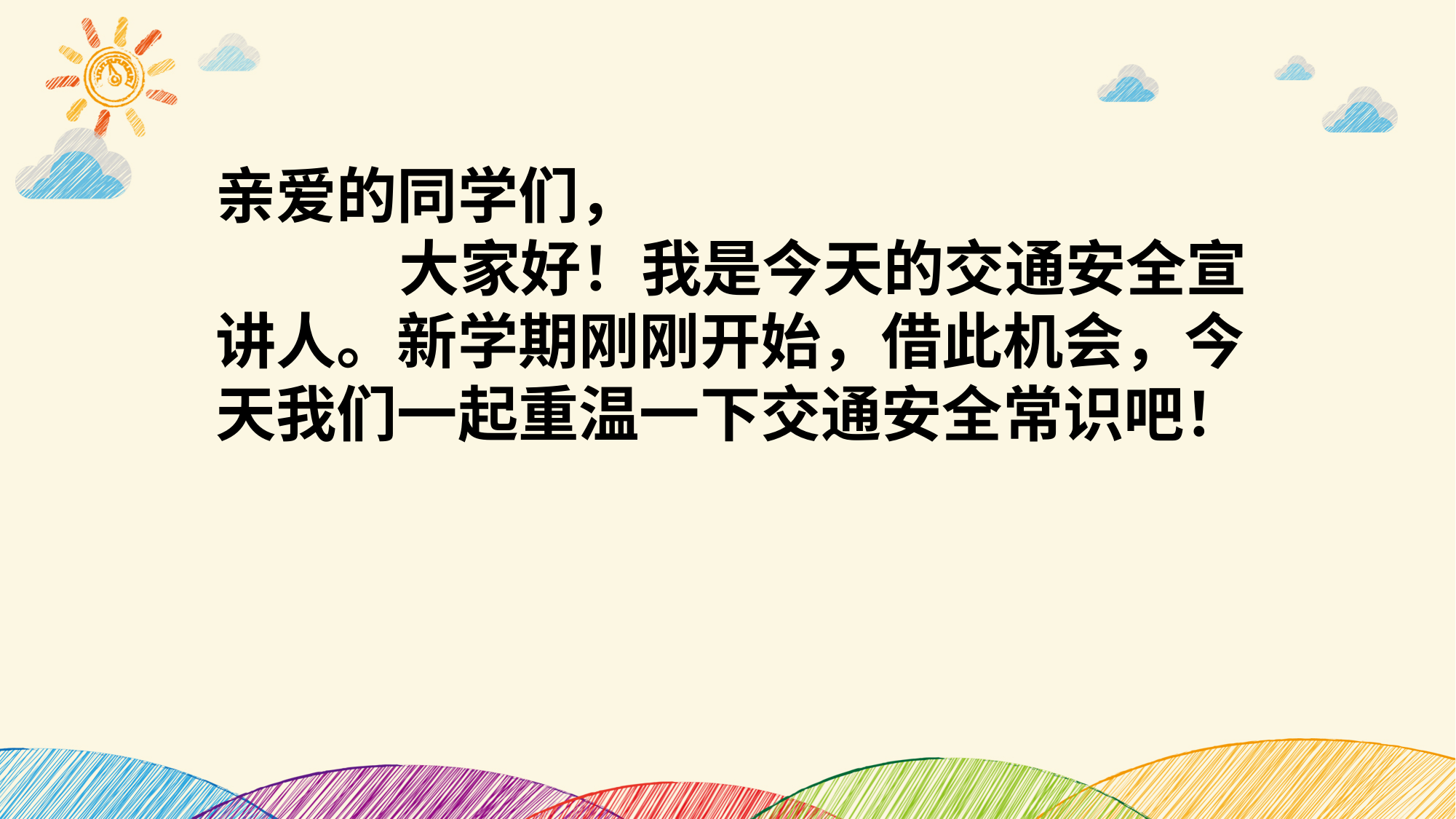

亲爱的同学们，
          大家好！我是今天的交通安全宣讲人。新学期刚刚开始，借此机会，今天我们一起重温一下交通安全常识吧！